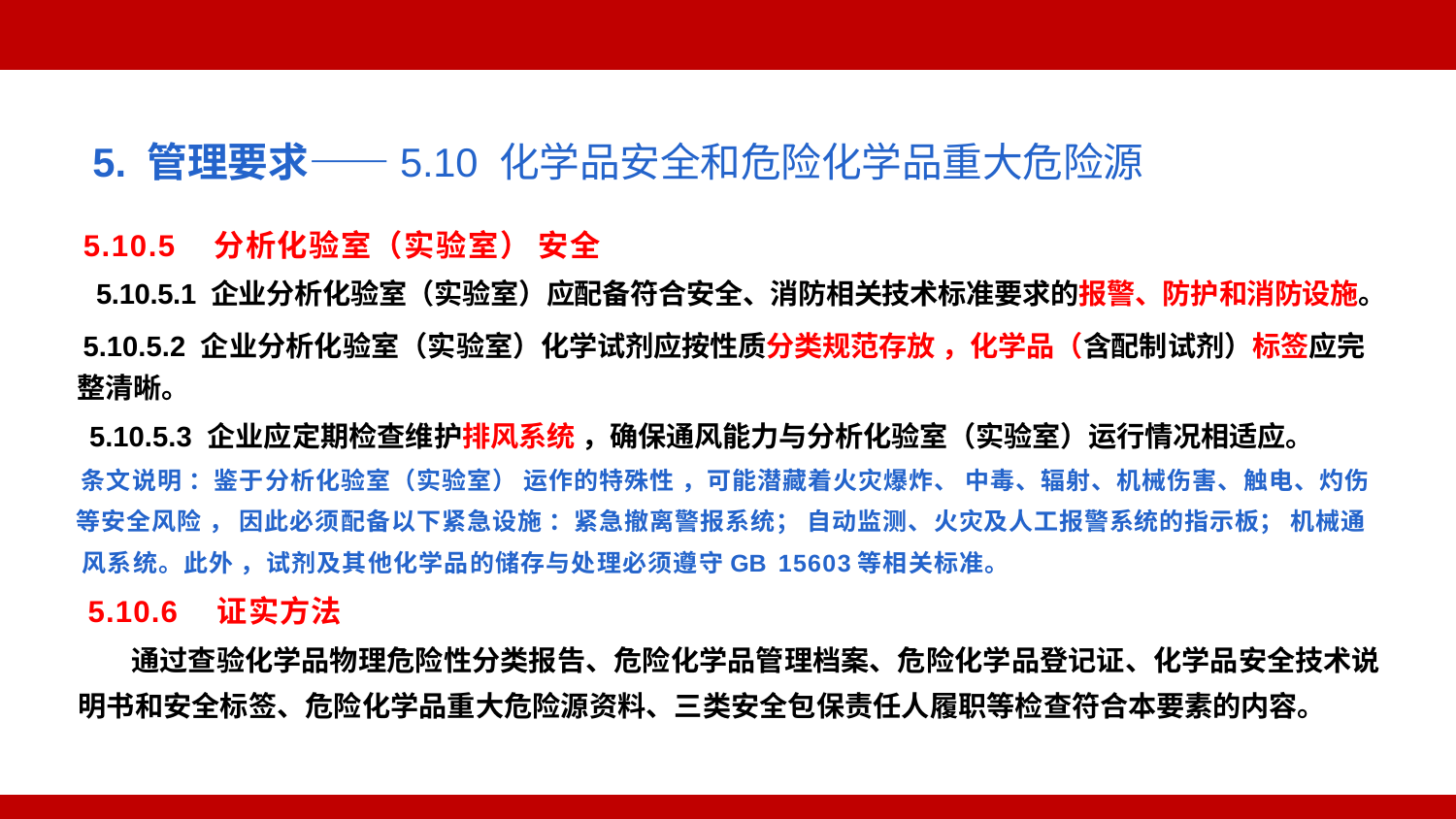

5. 管理要求——5.10 化学品安全和危险化学品重大危险源

5.10.5   分析化验室（实验室） 安全
5.10.5.1 企业分析化验室（实验室）应配备符合安全、消防相关技术标准要求的报警、防护和消防设施。
5.10.5.2 企业分析化验室（实验室）化学试剂应按性质分类规范存放 ，化学品（含配制试剂）标签应完    整清晰。
5.10.5.3 企业应定期检查维护排风系统 ，确保通风能力与分析化验室（实验室）运行情况相适应。
条文说明 ：鉴于分析化验室（实验室） 运作的特殊性 ，可能潜藏着火灾爆炸、 中毒、辐射、机械伤害、触电、灼伤    等安全风险 ， 因此必须配备以下紧急设施 ：紧急撤离警报系统； 自动监测、火灾及人工报警系统的指示板； 机械通     风系统。此外 ，试剂及其他化学品的储存与处理必须遵守GB 15603等相关标准。
5.10.6   证实方法
通过查验化学品物理危险性分类报告、危险化学品管理档案、危险化学品登记证、化学品安全技术说  明书和安全标签、危险化学品重大危险源资料、三类安全包保责任人履职等检查符合本要素的内容。